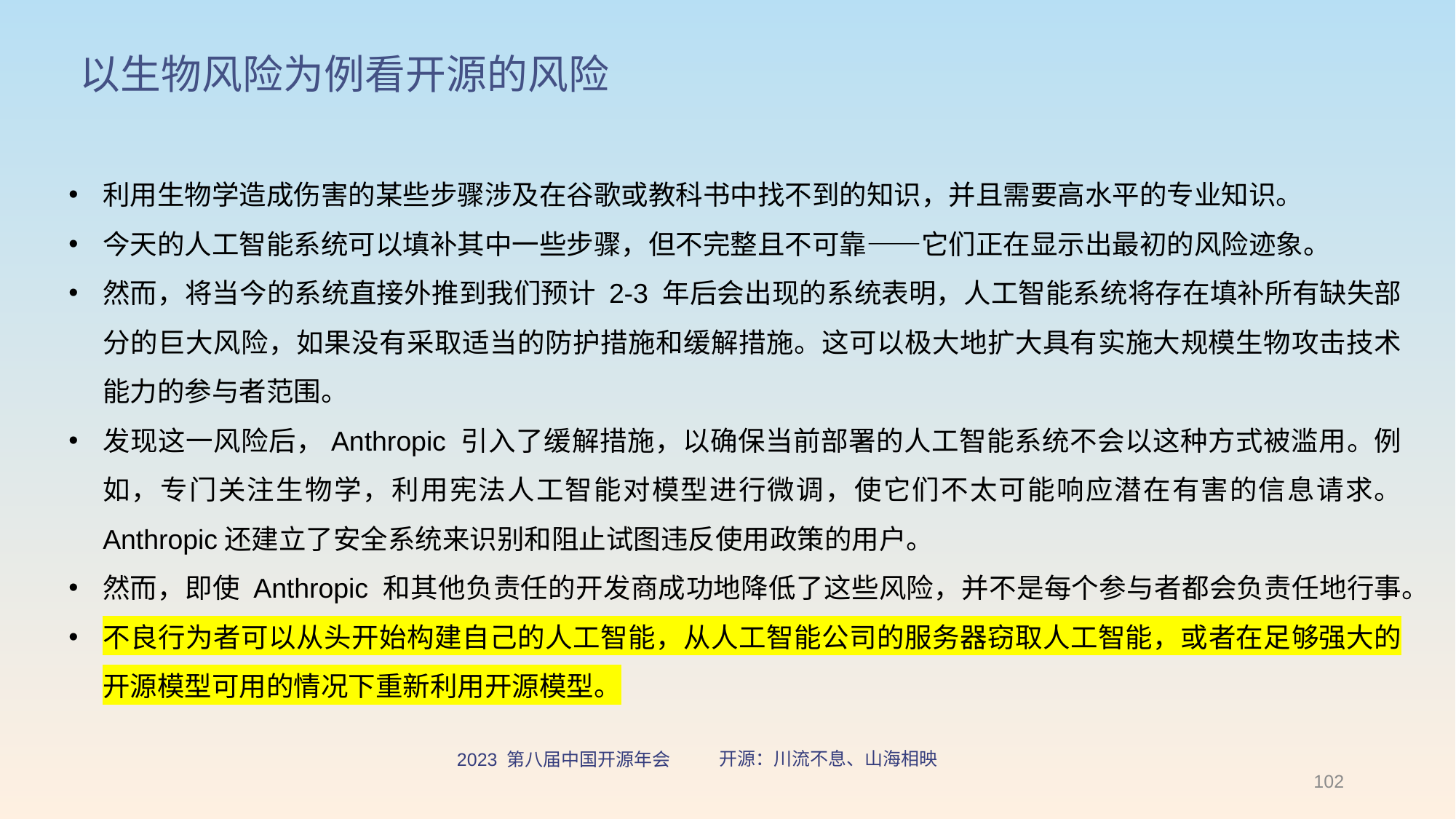

# 以生物风险为例看开源的风险
利用生物学造成伤害的某些步骤涉及在谷歌或教科书中找不到的知识，并且需要高水平的专业知识。
今天的人工智能系统可以填补其中一些步骤，但不完整且不可靠——它们正在显示出最初的风险迹象。
然而，将当今的系统直接外推到我们预计 2-3 年后会出现的系统表明，人工智能系统将存在填补所有缺失部分的巨大风险，如果没有采取适当的防护措施和缓解措施。这可以极大地扩大具有实施大规模生物攻击技术能力的参与者范围。
发现这一风险后，Anthropic 引入了缓解措施，以确保当前部署的人工智能系统不会以这种方式被滥用。例如，专门关注生物学，利用宪法人工智能对模型进行微调，使它们不太可能响应潜在有害的信息请求。 Anthropic还建立了安全系统来识别和阻止试图违反使用政策的用户。
然而，即使 Anthropic 和其他负责任的开发商成功地降低了这些风险，并不是每个参与者都会负责任地行事。
不良行为者可以从头开始构建自己的人工智能，从人工智能公司的服务器窃取人工智能，或者在足够强大的开源模型可用的情况下重新利用开源模型。
102